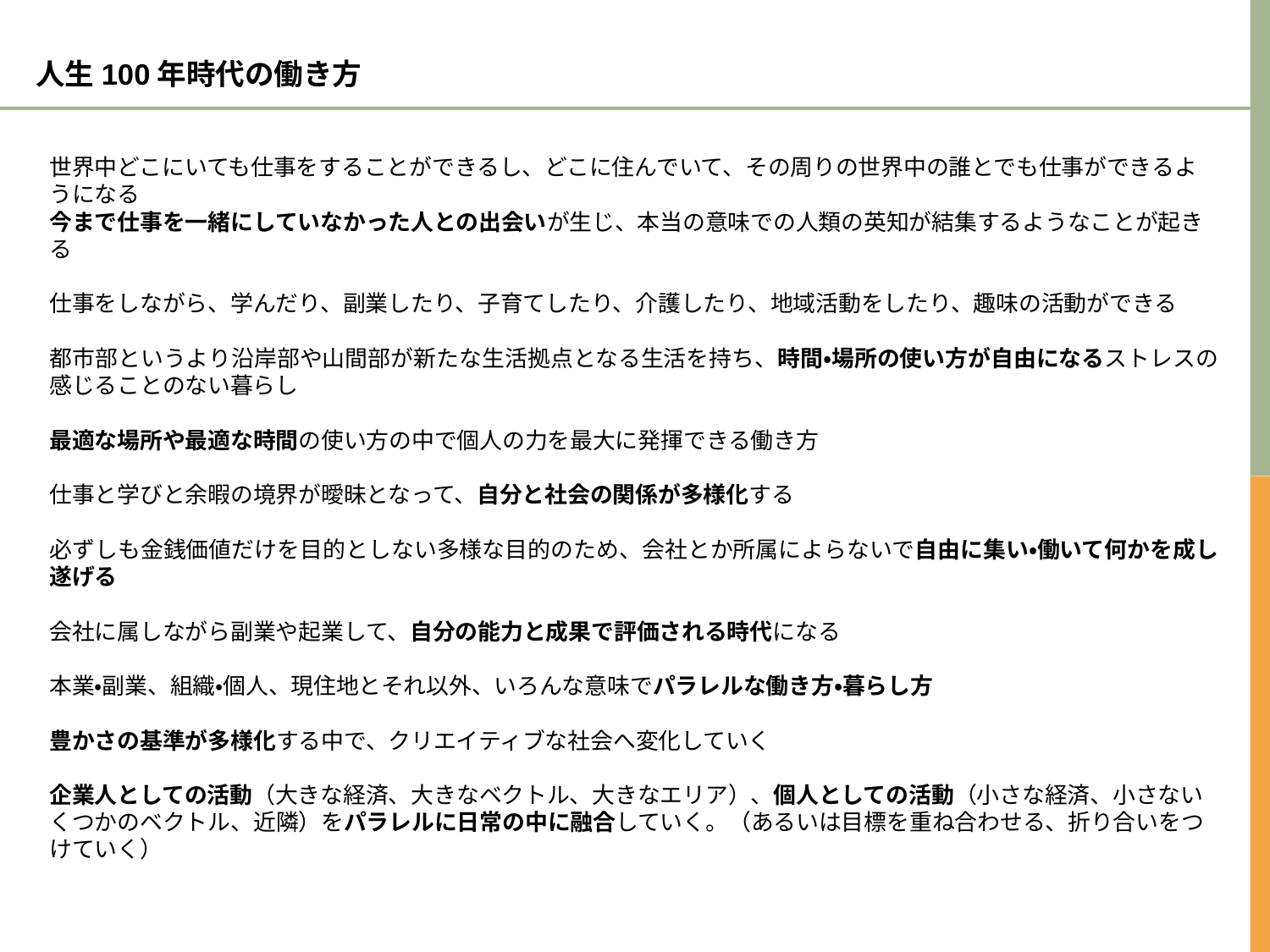

人生100年時代の働き方
世界中どこにいても仕事をすることができるし、どこに住んでいて、その周りの世界中の誰とでも仕事ができるようになる
今まで仕事を一緒にしていなかった人との出会いが生じ、本当の意味での人類の英知が結集するようなことが起きる

仕事をしながら、学んだり、副業したり、子育てしたり、介護したり、地域活動をしたり、趣味の活動ができる

都市部というより沿岸部や山間部が新たな生活拠点となる生活を持ち、時間・場所の使い方が自由になるストレスの感じることのない暮らし

最適な場所や最適な時間の使い方の中で個人の力を最大に発揮できる働き方

仕事と学びと余暇の境界が曖昧となって、自分と社会の関係が多様化する

必ずしも金銭価値だけを目的としない多様な目的のため、会社とか所属によらないで自由に集い・働いて何かを成し遂げる

会社に属しながら副業や起業して、自分の能力と成果で評価される時代になる

本業・副業、組織・個人、現住地とそれ以外、いろんな意味でパラレルな働き方・暮らし方

豊かさの基準が多様化する中で、クリエイティブな社会へ変化していく

企業人としての活動（大きな経済、大きなベクトル、大きなエリア）、個人としての活動（小さな経済、小さないくつかのベクトル、近隣）をパラレルに日常の中に融合していく。（あるいは目標を重ね合わせる、折り合いをつけていく）